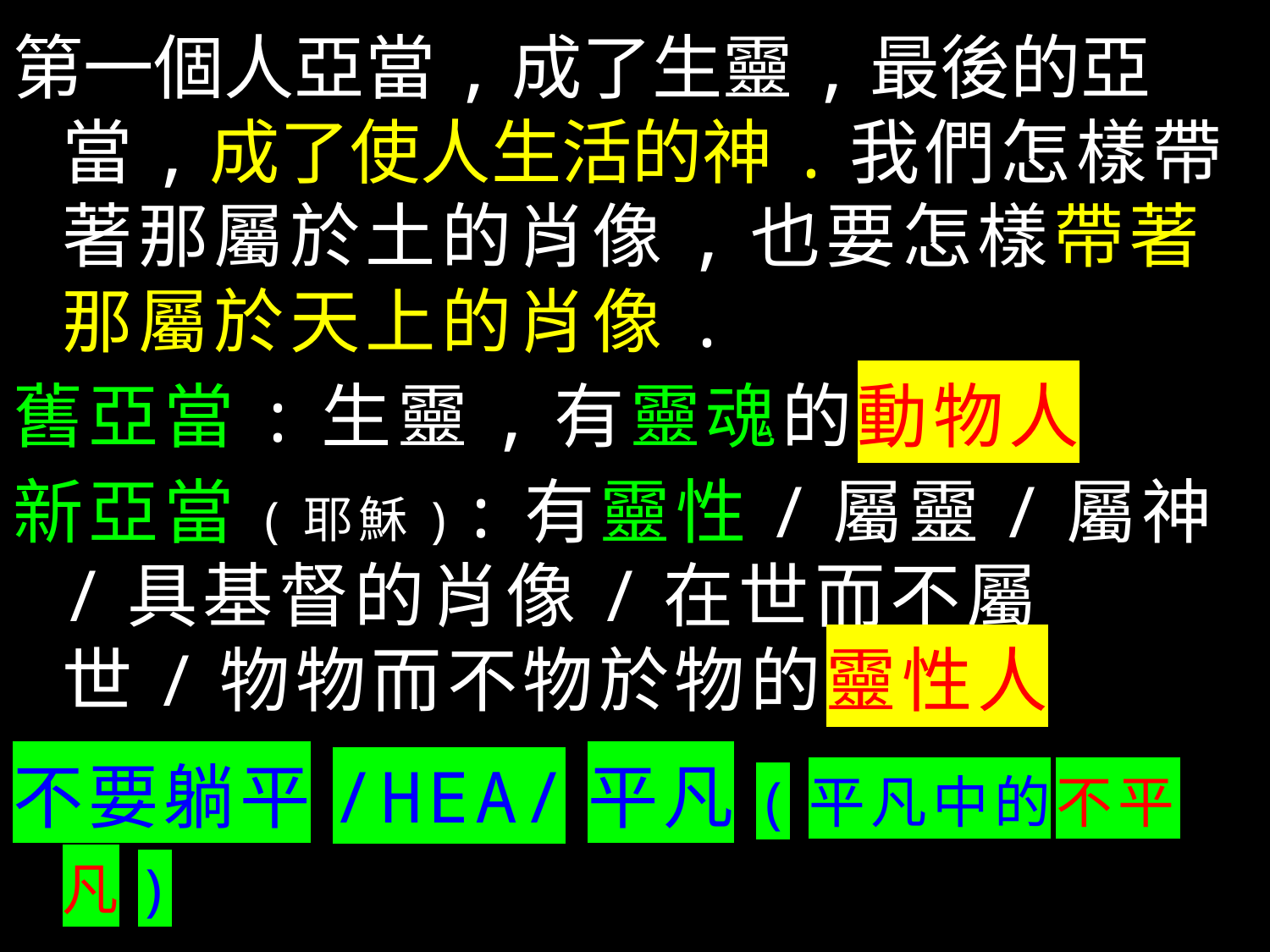

第一個人亞當,成了生靈,最後的亞當,成了使人生活的神.我們怎樣帶著那屬於土的肖像,也要怎樣帶著那屬於天上的肖像.
舊亞當:生靈,有靈魂的動物人
新亞當(耶穌):有靈性/屬靈/屬神/具基督的肖像/在世而不屬世/物物而不物於物的靈性人
不要躺平/HEA/平凡(平凡中的不平凡)